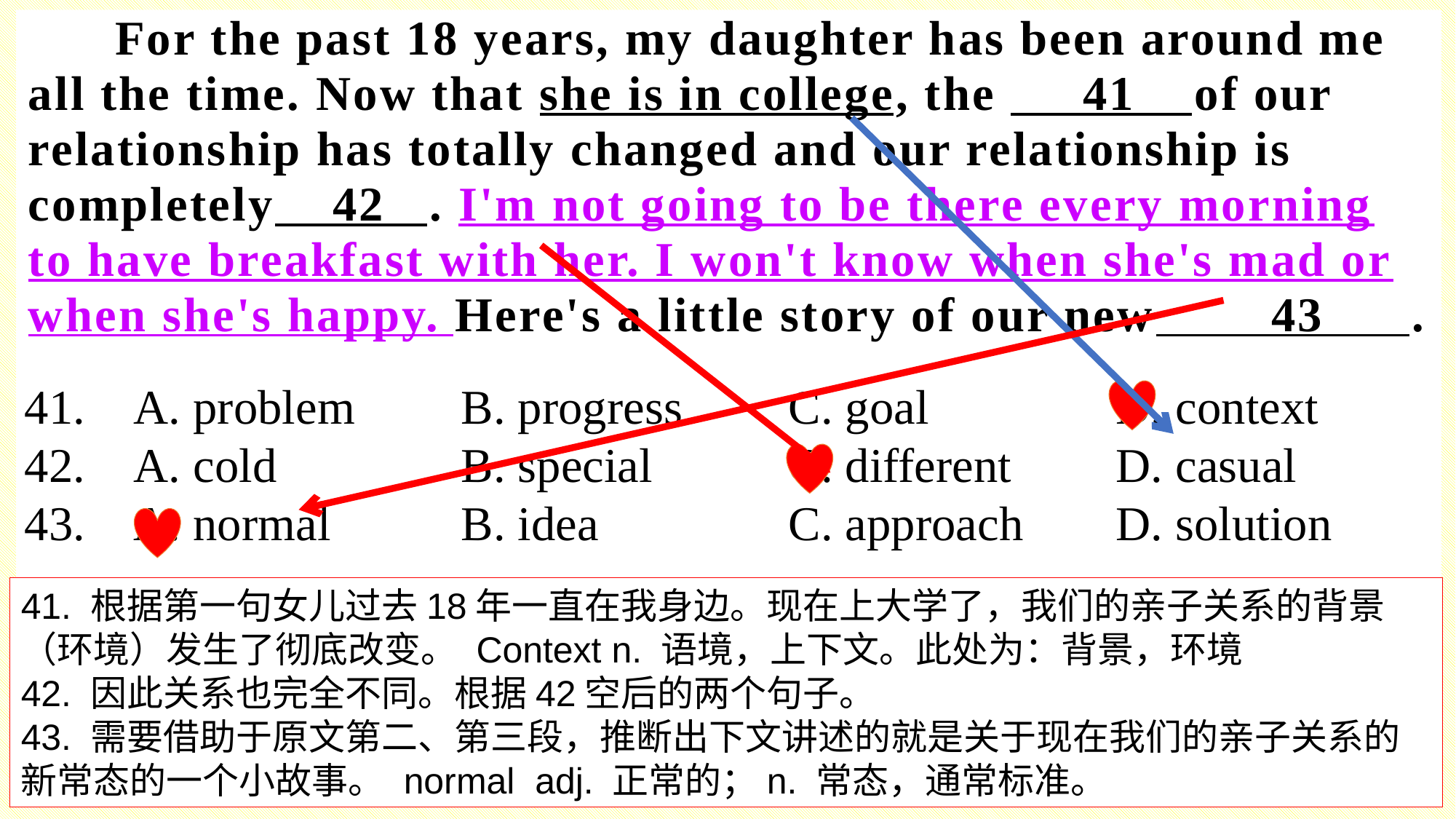

For the past 18 years, my daughter has been around me all the time. Now that she is in college, the      41    of our relationship has totally changed and our relationship is completely    42   . I'm not going to be there every morning to have breakfast with her. I won't know when she's mad or when she's happy. Here's a little story of our new        43      .
41.	A. problem	B. progress	C. goal		D. context
42.	A. cold		B. special		C. different	D. casual
43.	A. normal		B. idea		C. approach	D. solution

41. 根据第一句女儿过去18年一直在我身边。现在上大学了，我们的亲子关系的背景（环境）发生了彻底改变。 Context n. 语境，上下文。此处为：背景，环境
42. 因此关系也完全不同。根据42空后的两个句子。
43. 需要借助于原文第二、第三段，推断出下文讲述的就是关于现在我们的亲子关系的新常态的一个小故事。 normal  adj. 正常的；n. 常态，通常标准。